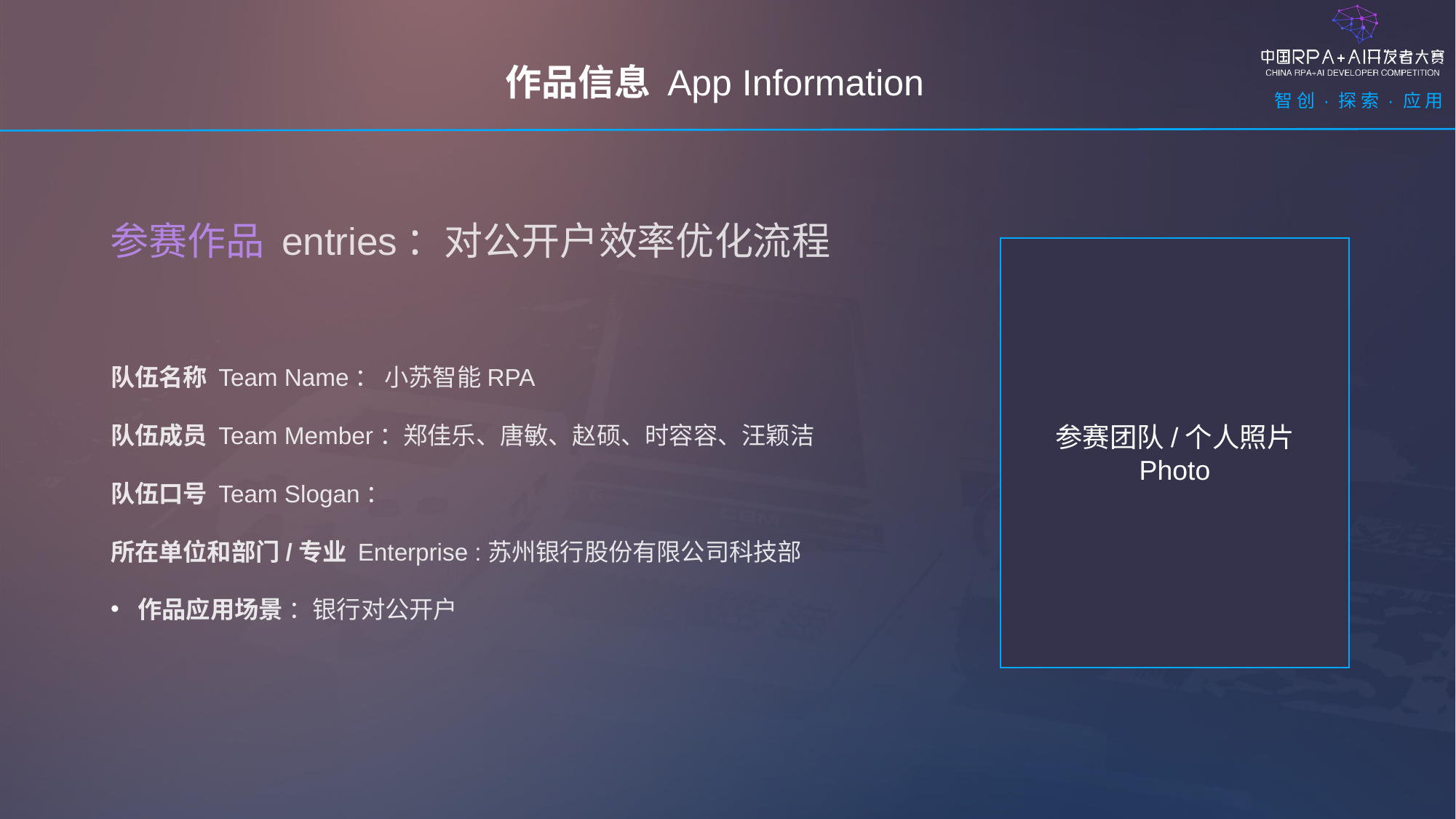

作品信息 App Information
参赛作品 entries：对公开户效率优化流程
参赛团队/个人照片
Photo
队伍名称 Team Name： 小苏智能RPA
队伍成员 Team Member：郑佳乐、唐敏、赵硕、时容容、汪颖洁
队伍口号 Team Slogan：
所在单位和部门/专业 Enterprise :苏州银行股份有限公司科技部
作品应用场景 ：银行对公开户